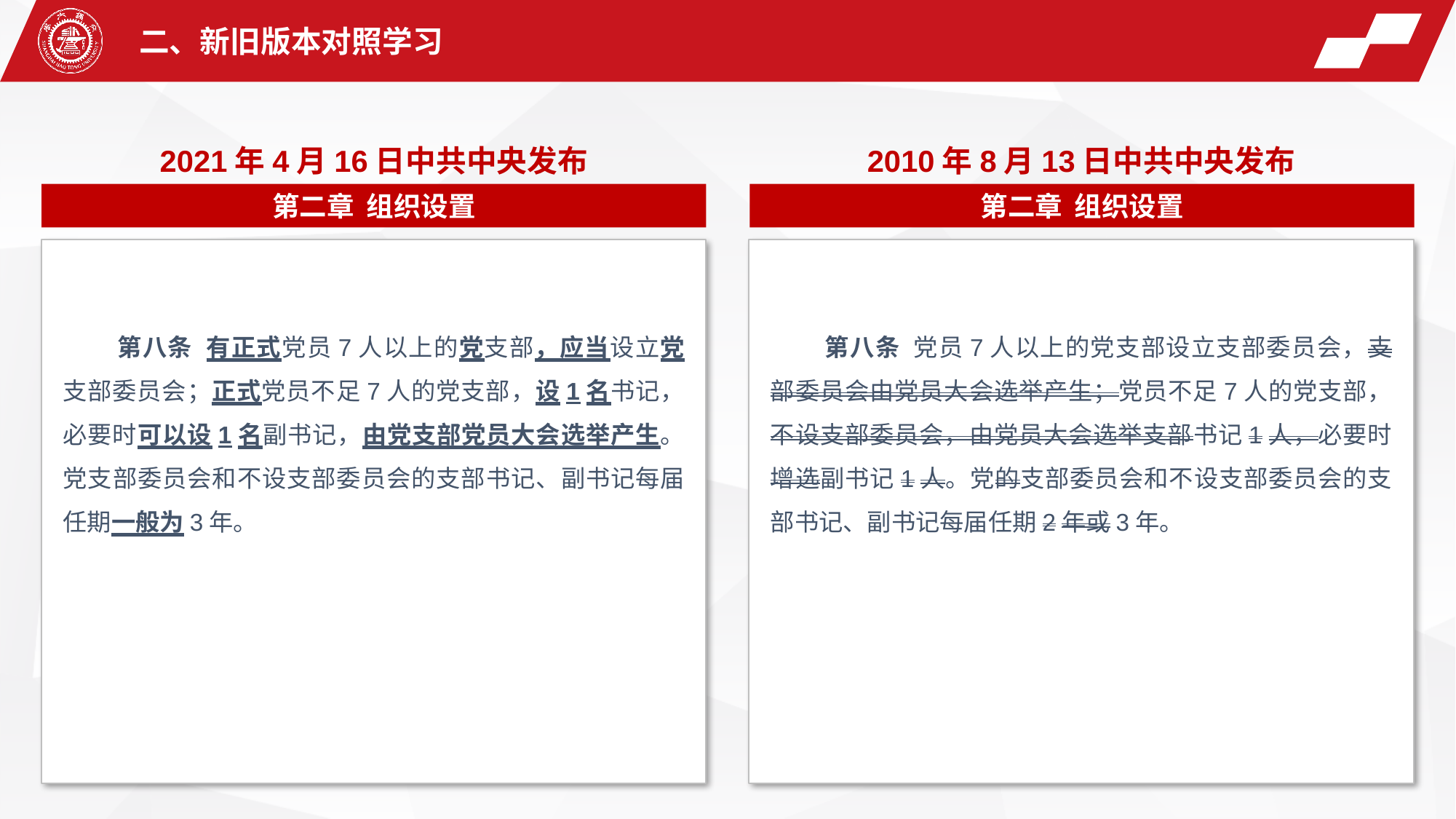

二、新旧版本对照学习
2021年4月16日中共中央发布
2010年8月13日中共中央发布
第二章  组织设置
第二章  组织设置

第八条  有正式党员7人以上的党支部，应当设立党支部委员会；正式党员不足7人的党支部，设1名书记，必要时可以设1名副书记，由党支部党员大会选举产生。党支部委员会和不设支部委员会的支部书记、副书记每届任期一般为3年。

第八条  党员7人以上的党支部设立支部委员会，支部委员会由党员大会选举产生；党员不足7人的党支部，不设支部委员会，由党员大会选举支部书记1人，必要时增选副书记1人。党的支部委员会和不设支部委员会的支部书记、副书记每届任期2年或3年。